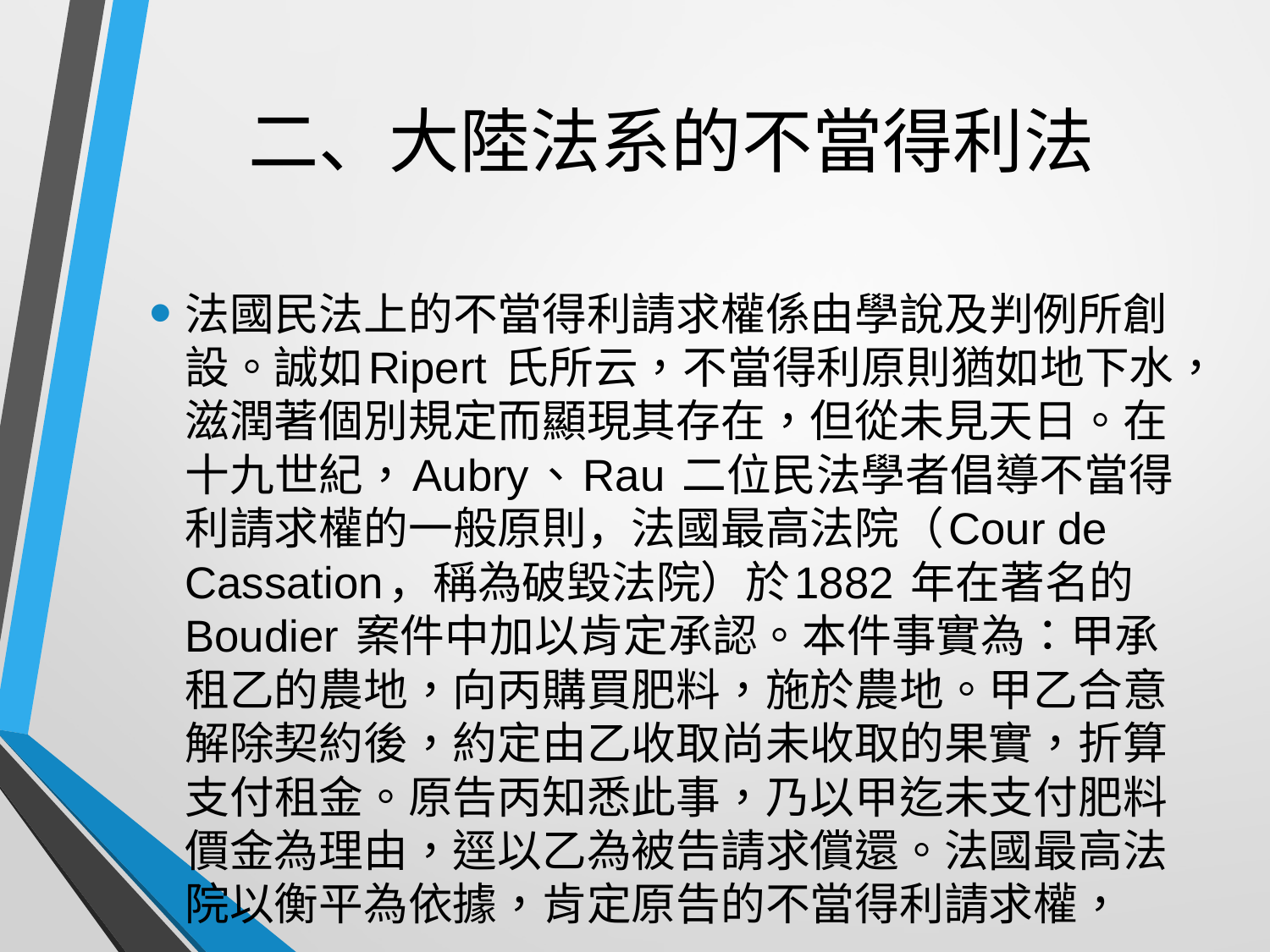

# 二、大陸法系的不當得利法
法國民法上的不當得利請求權係由學說及判例所創設。誠如Ripert 氏所云，不當得利原則猶如地下水，滋潤著個別規定而顯現其存在，但從未見天日。在十九世紀，Aubry、Rau 二位民法學者倡導不當得利請求權的一般原則，法國最高法院（Cour de Cassation，稱為破毀法院）於1882 年在著名的Boudier 案件中加以肯定承認。本件事實為：甲承租乙的農地，向丙購買肥料，施於農地。甲乙合意解除契約後，約定由乙收取尚未收取的果實，折算支付租金。原告丙知悉此事，乃以甲迄未支付肥料價金為理由，逕以乙為被告請求償還。法國最高法院以衡平為依據，肯定原告的不當得利請求權，